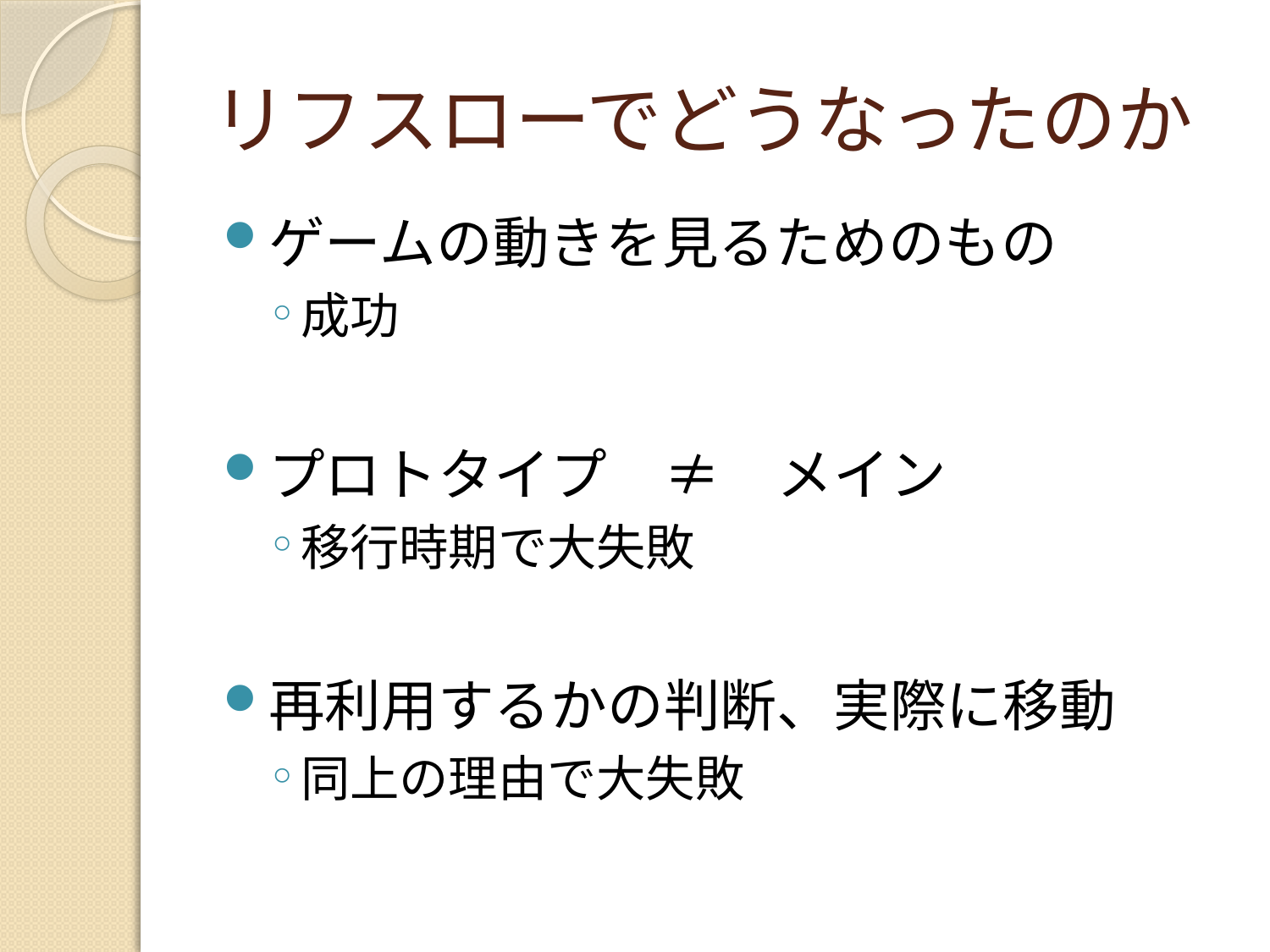

# リフスローでどうなったのか
ゲームの動きを見るためのもの
成功

プロトタイプ　≠　メイン
移行時期で大失敗

再利用するかの判断、実際に移動
同上の理由で大失敗